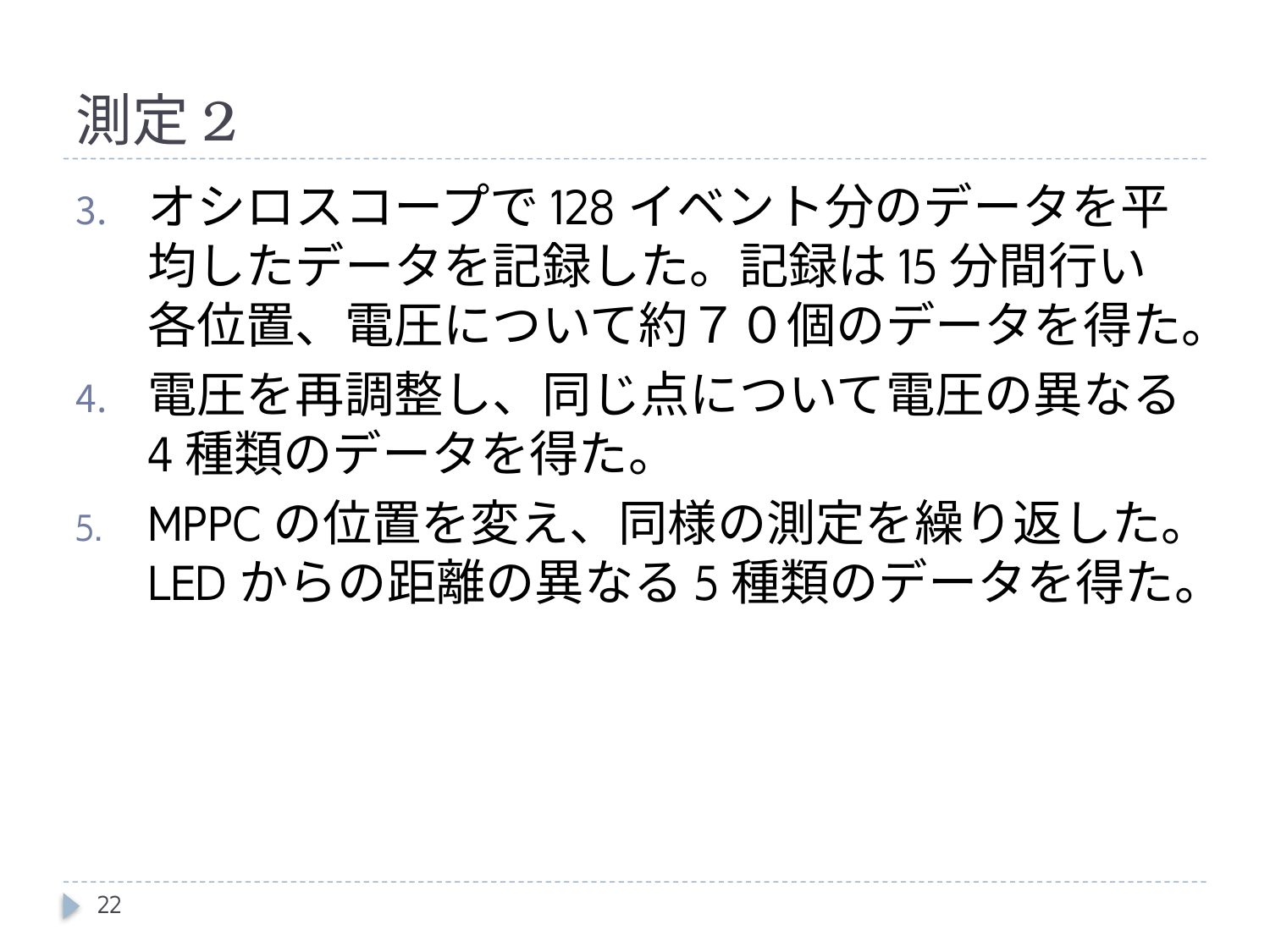

# 測定2
オシロスコープで128イベント分のデータを平均したデータを記録した。記録は15分間行い各位置、電圧について約７０個のデータを得た。
電圧を再調整し、同じ点について電圧の異なる4種類のデータを得た。
MPPCの位置を変え、同様の測定を繰り返した。LEDからの距離の異なる5種類のデータを得た。

22